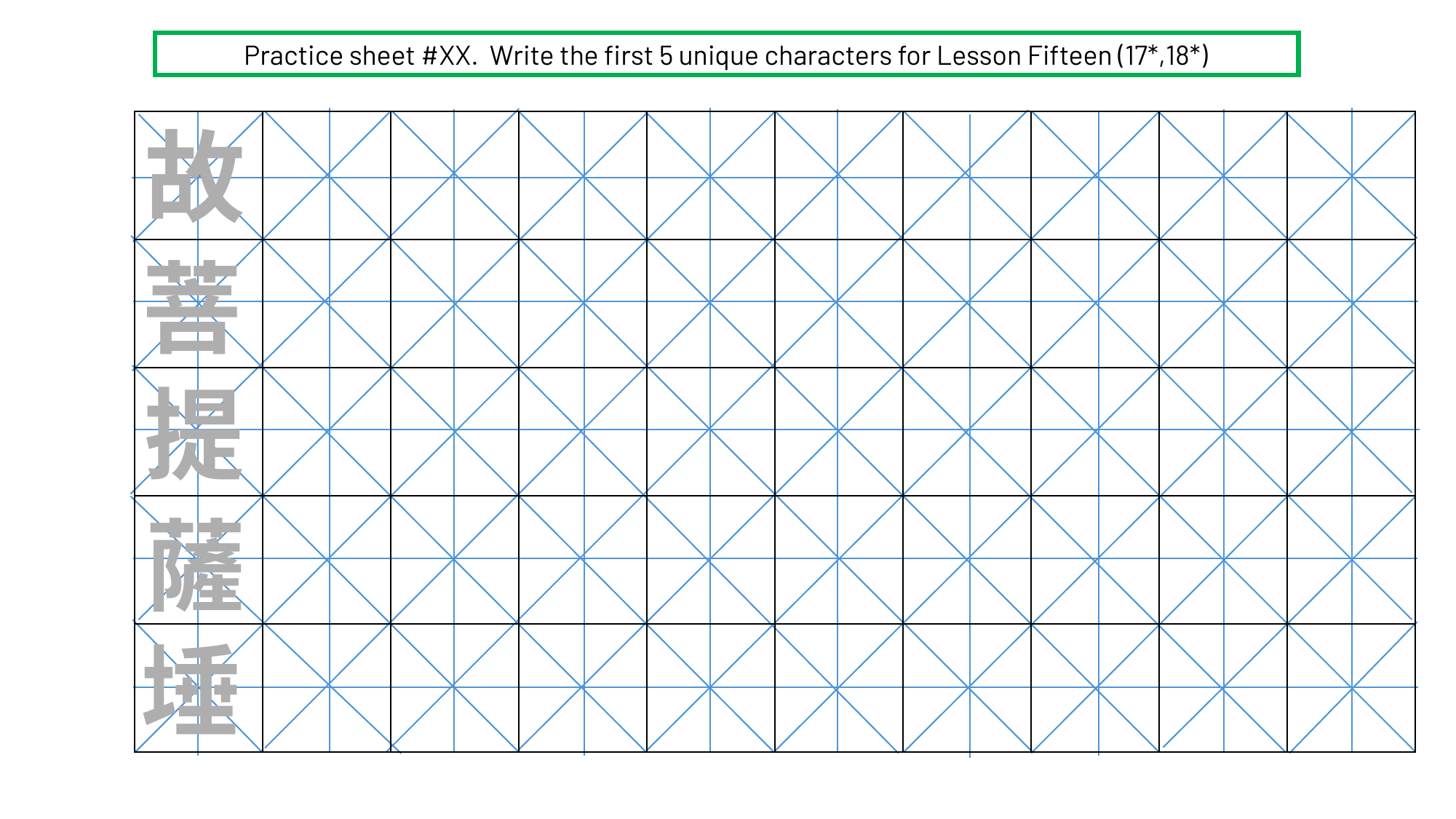

Practice sheet #XX.  Write the first 5 unique characters for Lesson Fifteen (17*,18*)

故
|  |  |  |  |  |  |  |  |  |  |
| --- | --- | --- | --- | --- | --- | --- | --- | --- | --- |
|  |  |  |  |  |  |  |  |  |  |
|  |  |  |  |  |  |  |  |  |  |
|  |  |  |  |  |  |  |  |  |  |
|  |  |  |  |  |  |  |  |  |  |

菩
提
薩
埵